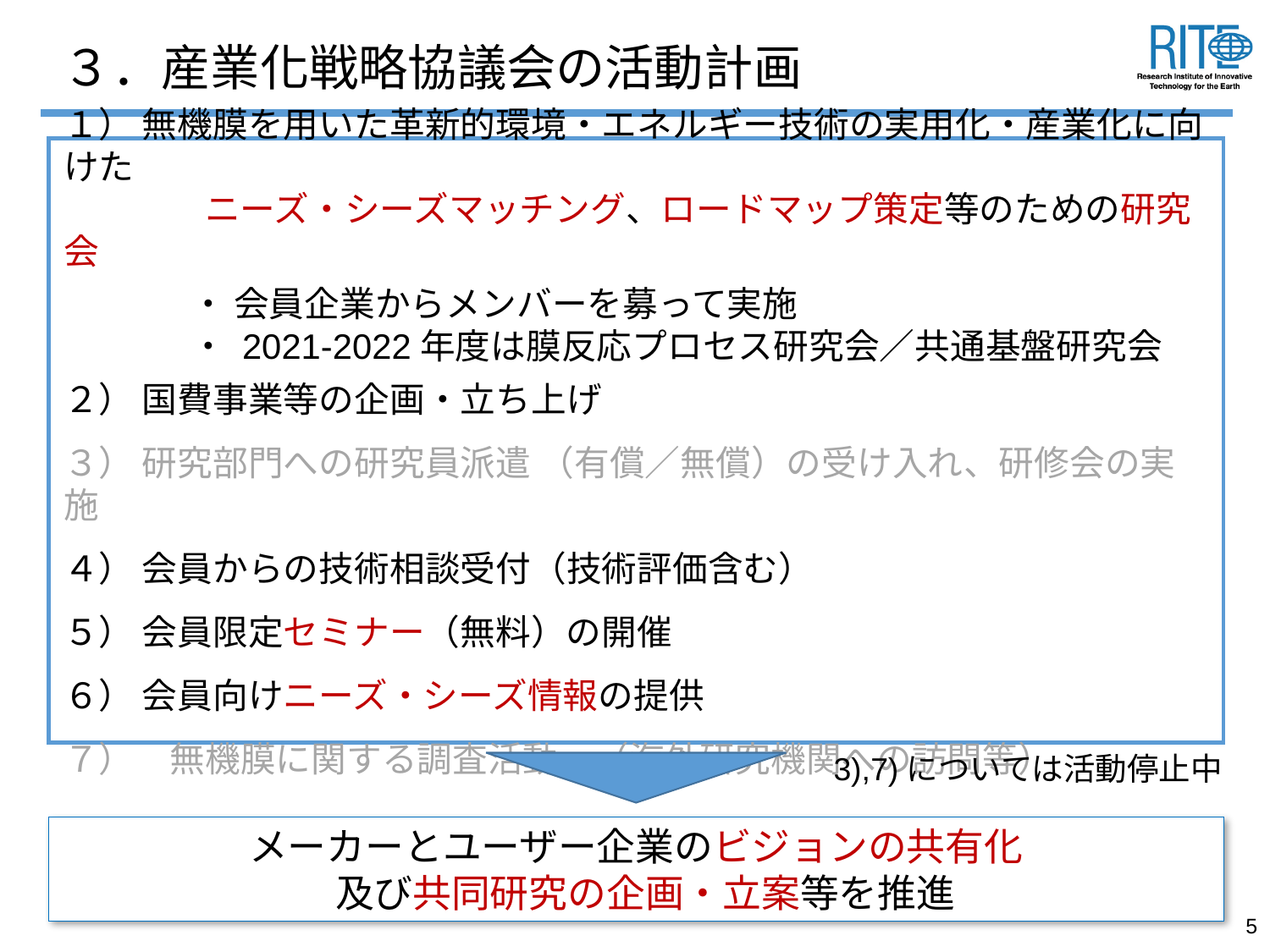

# ３．産業化戦略協議会の活動計画
１） 無機膜を用いた革新的環境・エネルギー技術の実用化・産業化に向けた
　　　　ニーズ・シーズマッチング、ロードマップ策定等のための研究会
・ 会員企業からメンバーを募って実施
・ 2021-2022年度は膜反応プロセス研究会／共通基盤研究会
２） 国費事業等の企画・立ち上げ
３） 研究部門への研究員派遣 （有償／無償）の受け入れ、研修会の実施
４） 会員からの技術相談受付（技術評価含む）
５） 会員限定セミナー（無料）の開催
６） 会員向けニーズ・シーズ情報の提供
７）　無機膜に関する調査活動　（海外研究機関への訪問等）
3),7)については活動停止中

メーカーとユーザー企業のビジョンの共有化
 及び共同研究の企画・立案等を推進
5